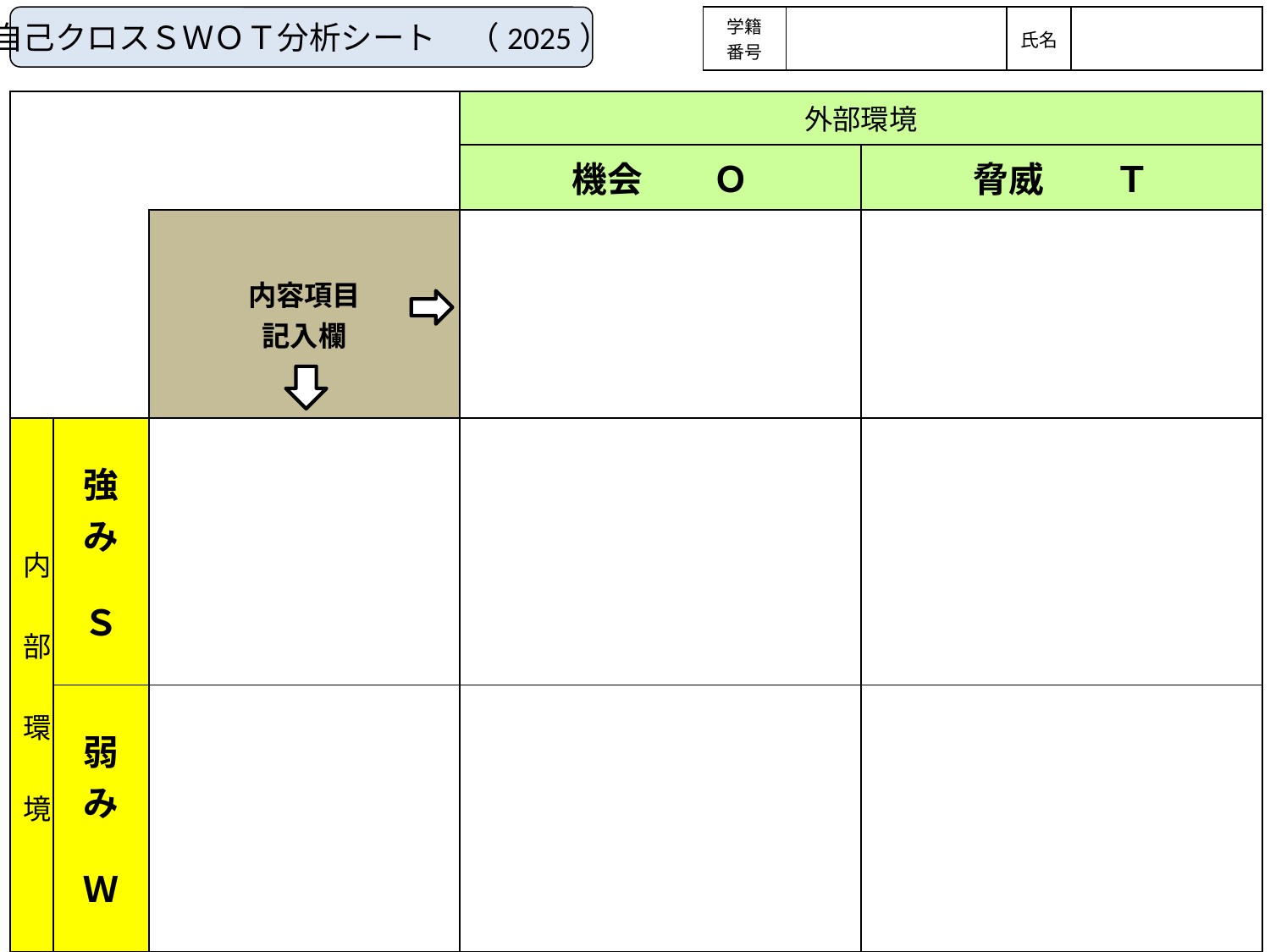

自己クロスＳＷＯＴ分析シート　（2025）
| 学籍 番号 |  | 氏名 |  |
| --- | --- | --- | --- |
|  |  |  | 外部環境 |  |
| --- | --- | --- | --- | --- |
|  |  |  | 機会　　Ｏ | 脅威　　Ｔ |
|  |  | 内容項目 記入欄 |  |  |
| 内　部　環　境 | 強み Ｓ |  |  |  |
|  | 弱み Ｗ |  |  |  |